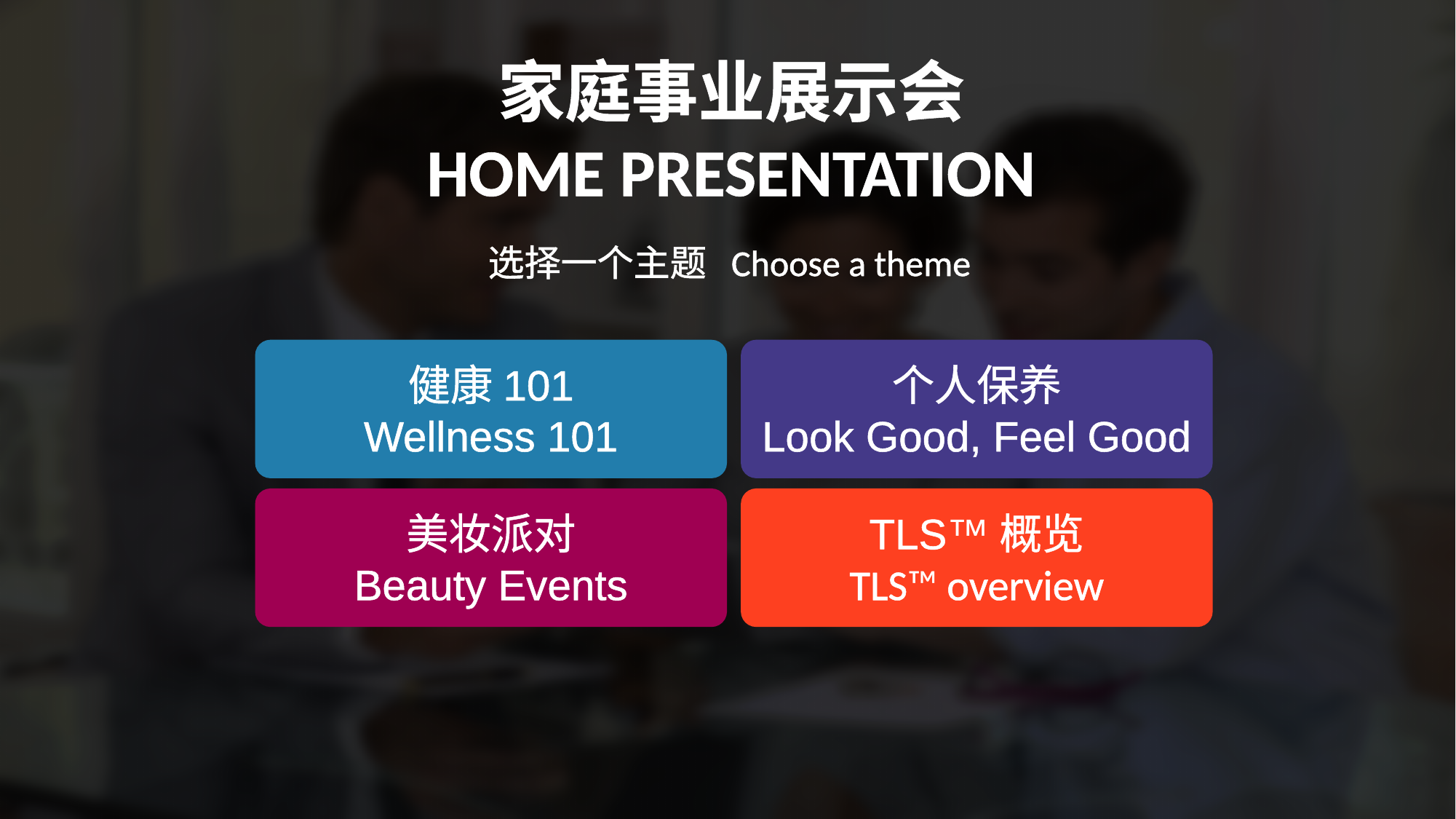

家庭事业展示会
HOME PRESENTATION
选择一个主题  Choose a theme
健康101
Wellness 101
个人保养
Look Good, Feel Good
美妆派对
Beauty Events

TLS™概览
TLS™ overview